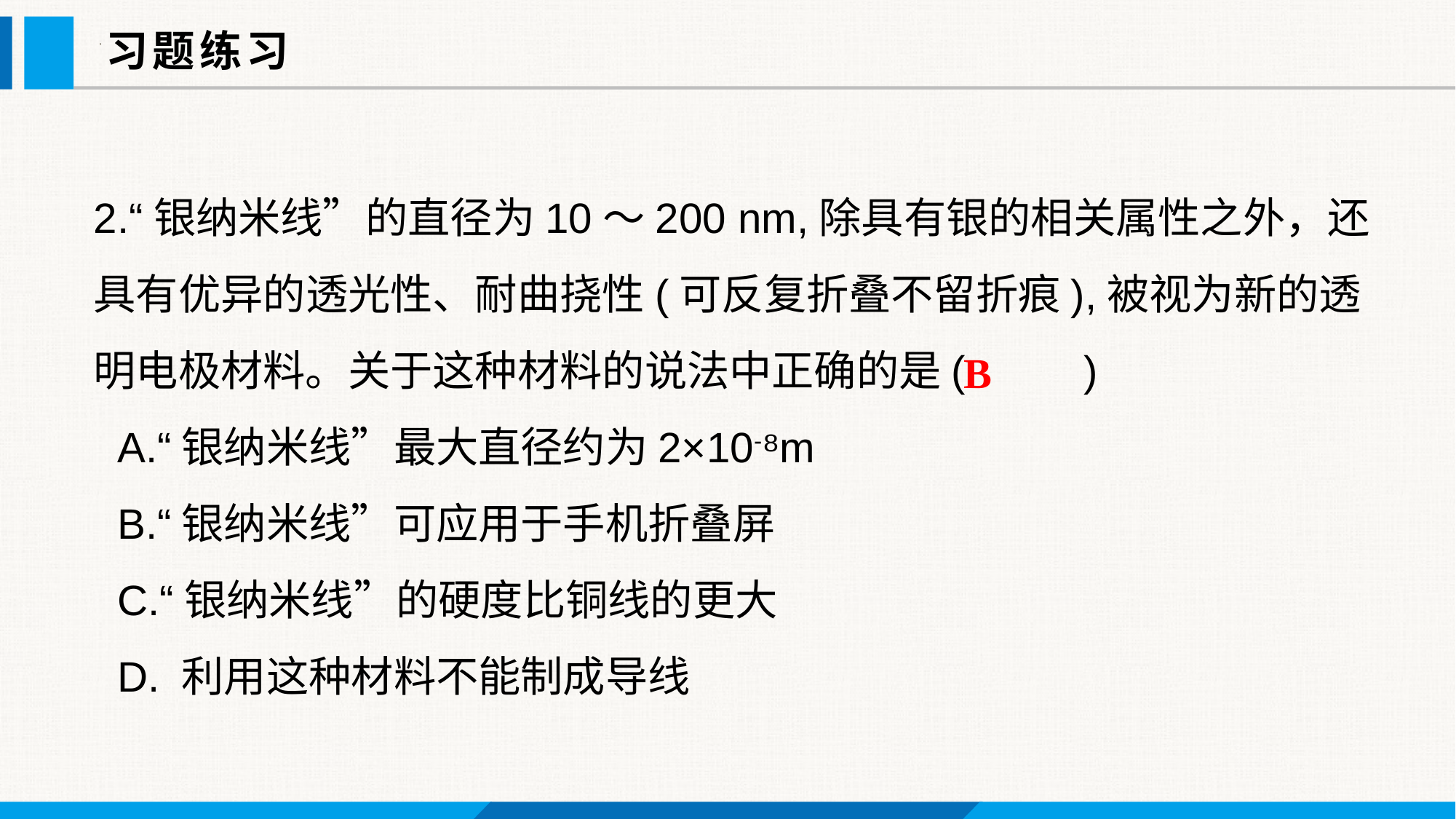

习题练习
2.“银纳米线”的直径为10～200 nm,除具有银的相关属性之外，还具有优异的透光性、耐曲挠性(可反复折叠不留折痕),被视为新的透明电极材料。关于这种材料的说法中正确的是(          )
  A.“银纳米线”最大直径约为2×10-⁸m
  B.“银纳米线”可应用于手机折叠屏
  C.“银纳米线”的硬度比铜线的更大
  D. 利用这种材料不能制成导线

B